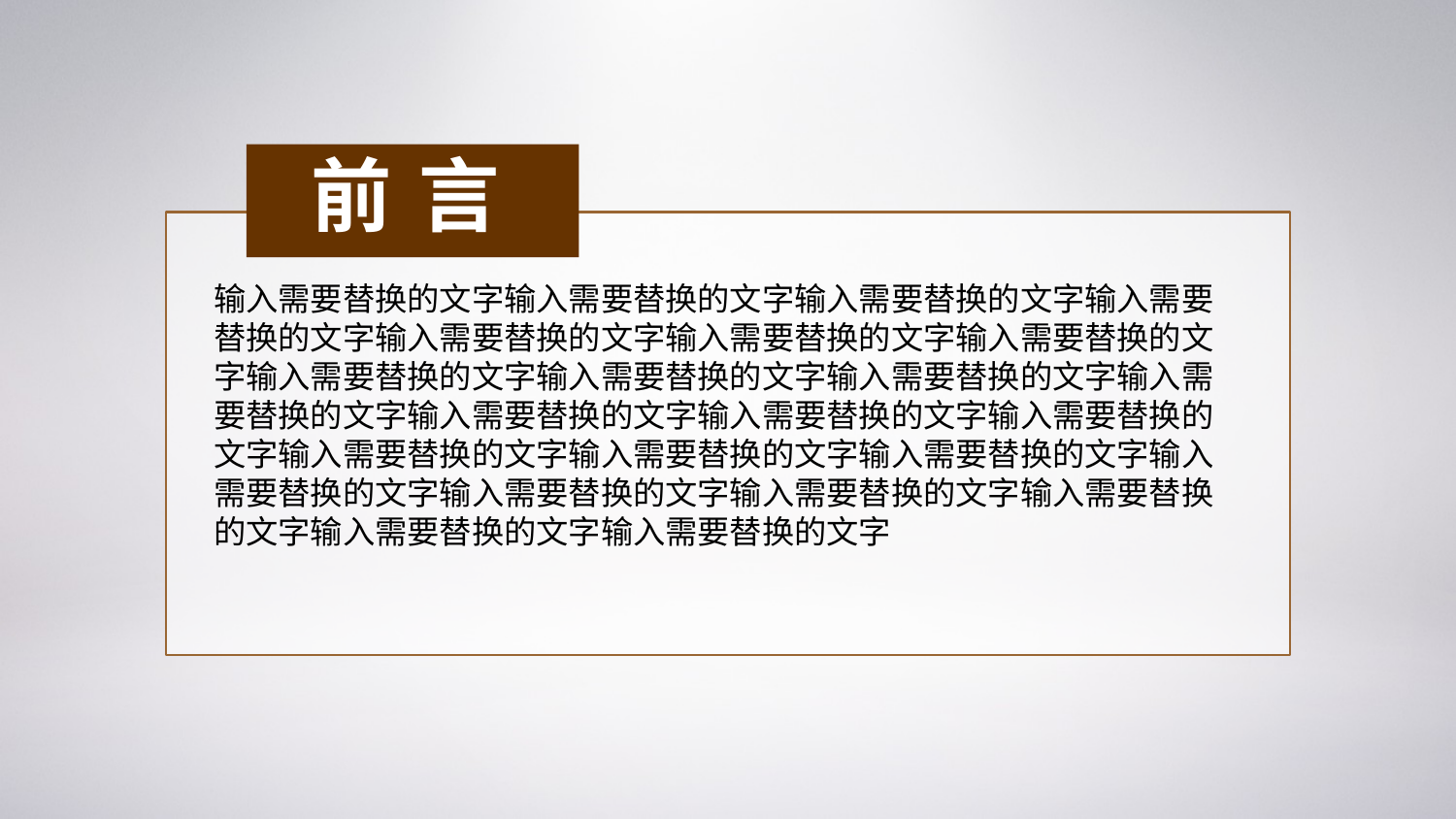

前  言

输入需要替换的文字输入需要替换的文字输入需要替换的文字输入需要替换的文字输入需要替换的文字输入需要替换的文字输入需要替换的文字输入需要替换的文字输入需要替换的文字输入需要替换的文字输入需要替换的文字输入需要替换的文字输入需要替换的文字输入需要替换的文字输入需要替换的文字输入需要替换的文字输入需要替换的文字输入需要替换的文字输入需要替换的文字输入需要替换的文字输入需要替换的文字输入需要替换的文字输入需要替换的文字